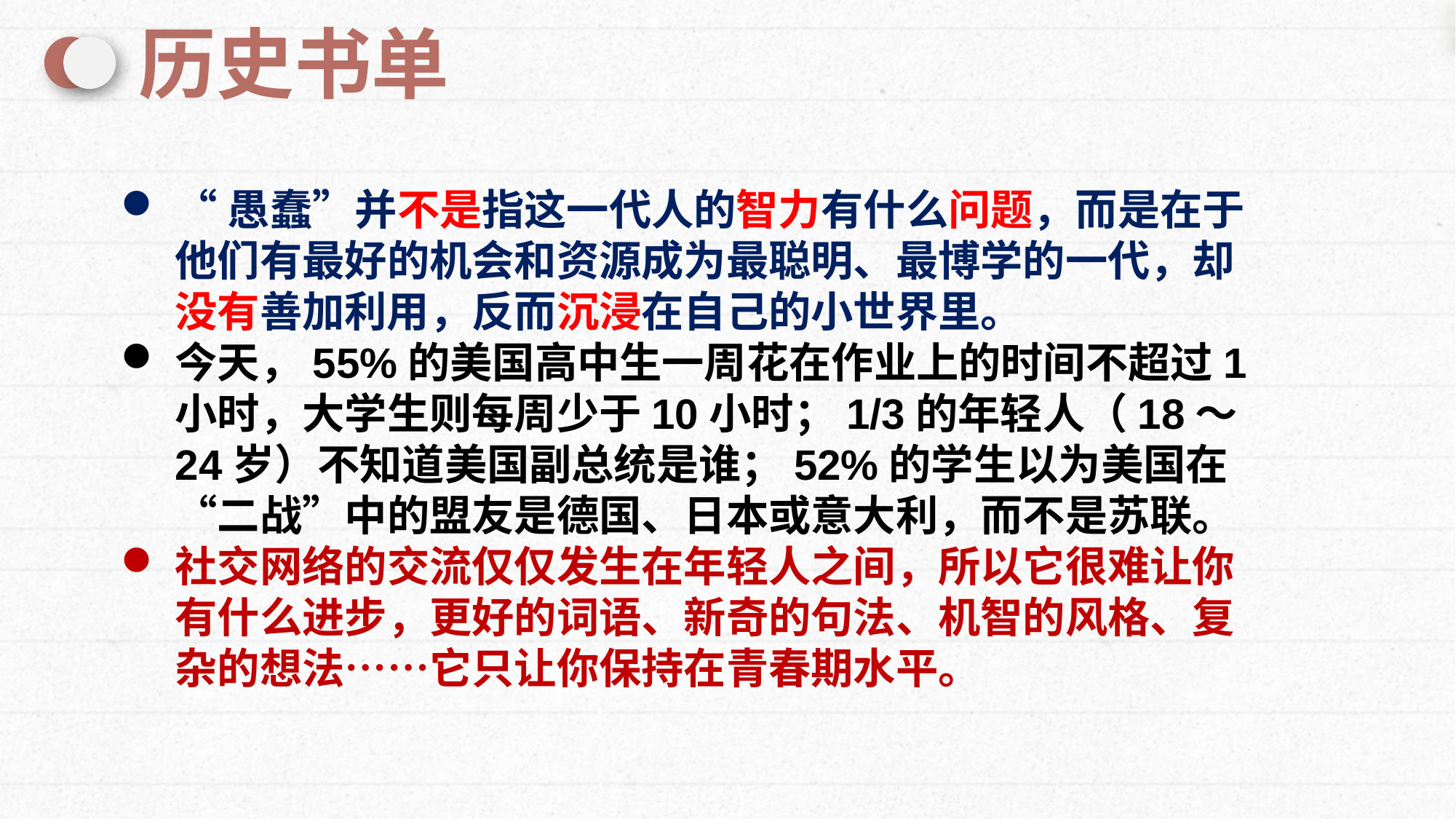

历史书单

“愚蠢”并不是指这一代人的智力有什么问题，而是在于他们有最好的机会和资源成为最聪明、最博学的一代，却没有善加利用，反而沉浸在自己的小世界里。
今天，55%的美国高中生一周花在作业上的时间不超过1小时，大学生则每周少于10小时；1/3的年轻人（18～24岁）不知道美国副总统是谁；52%的学生以为美国在“二战”中的盟友是德国、日本或意大利，而不是苏联。
社交网络的交流仅仅发生在年轻人之间，所以它很难让你有什么进步，更好的词语、新奇的句法、机智的风格、复杂的想法……它只让你保持在青春期水平。